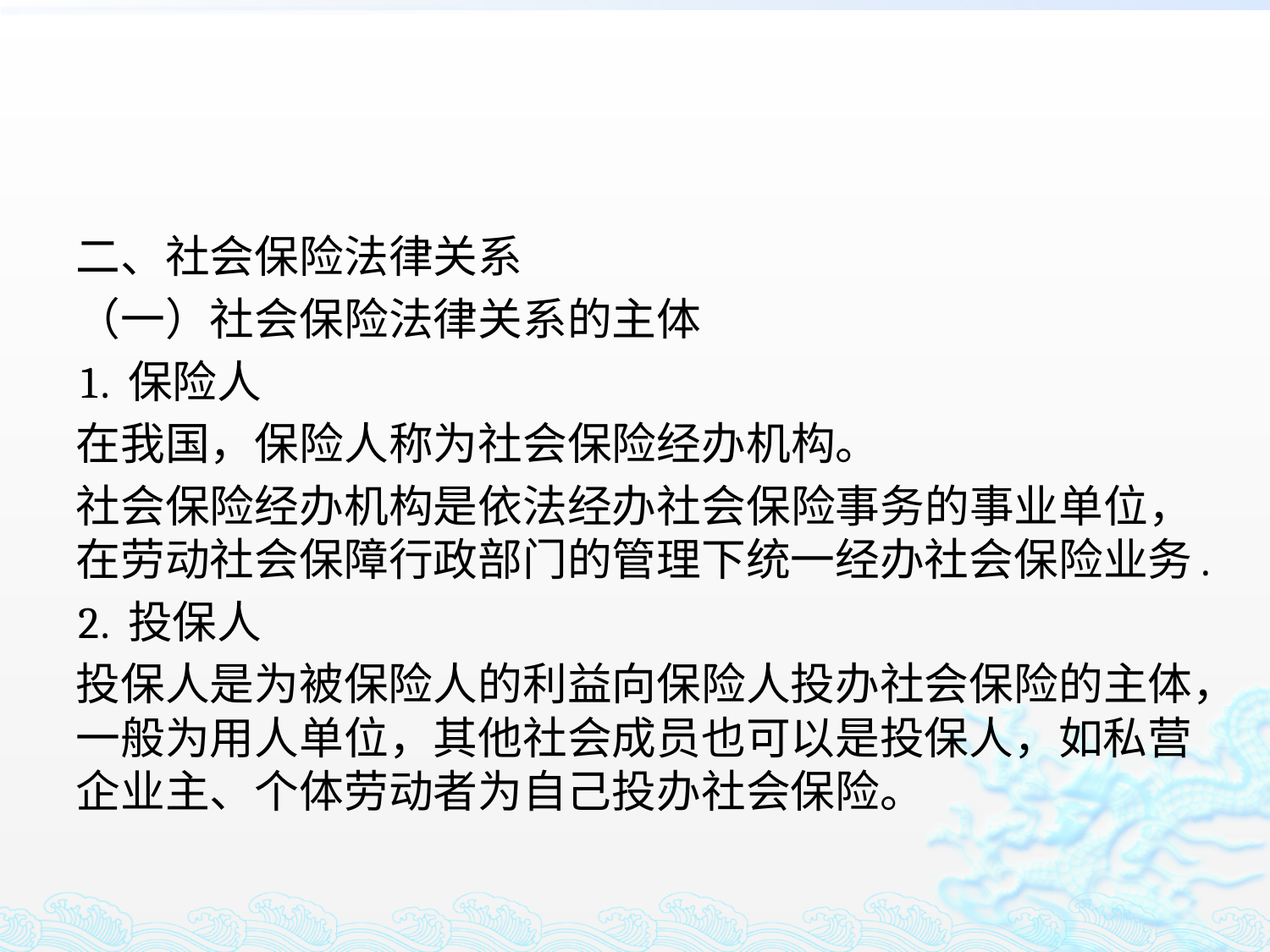

#
二、社会保险法律关系
（一）社会保险法律关系的主体
1. 保险人
在我国，保险人称为社会保险经办机构。
社会保险经办机构是依法经办社会保险事务的事业单位，在劳动社会保障行政部门的管理下统一经办社会保险业务.
2. 投保人
投保人是为被保险人的利益向保险人投办社会保险的主体，一般为用人单位，其他社会成员也可以是投保人，如私营企业主、个体劳动者为自己投办社会保险。